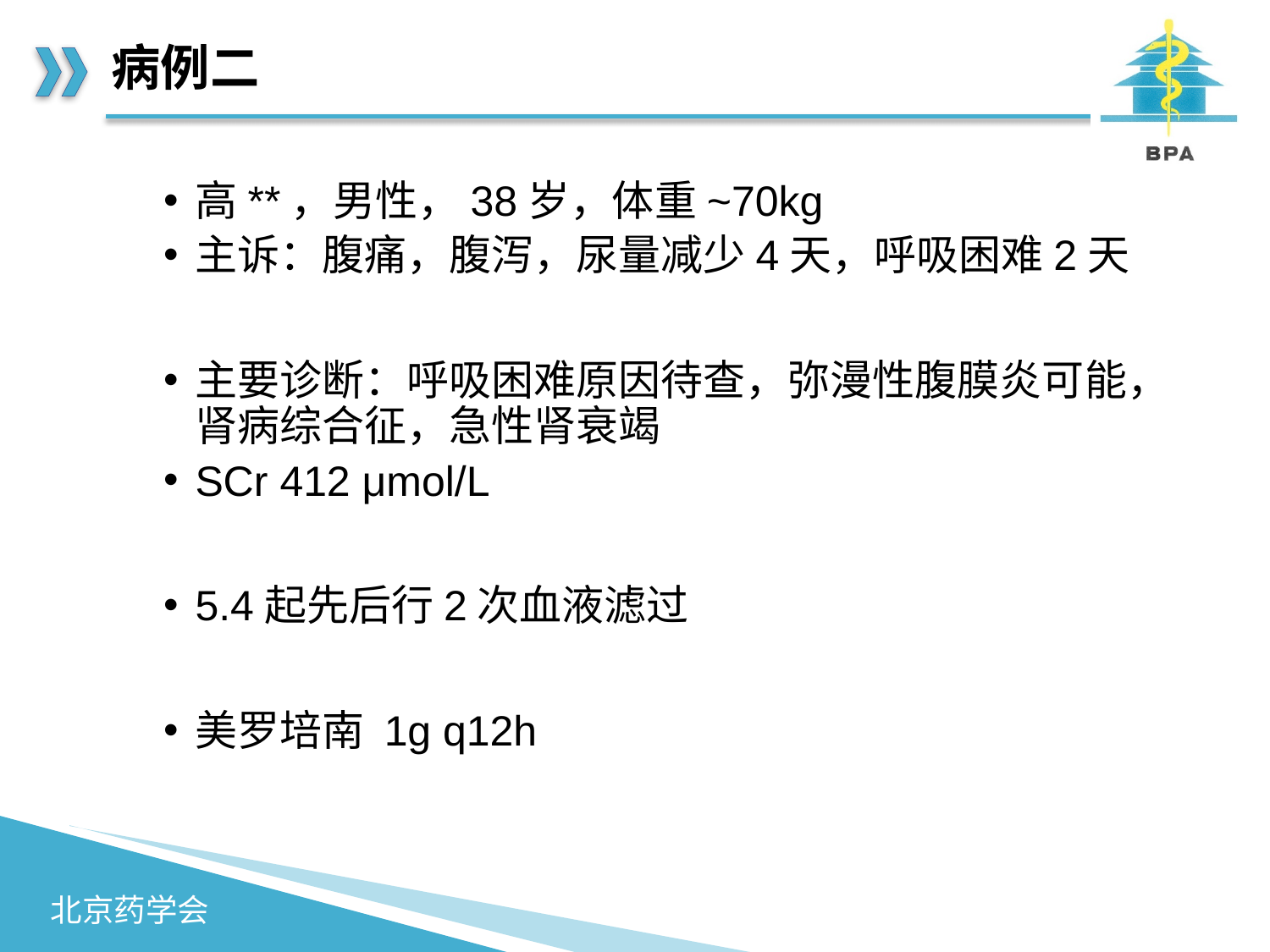

# 病例二
高**，男性，38岁，体重~70kg
主诉：腹痛，腹泻，尿量减少4天，呼吸困难2天

主要诊断：呼吸困难原因待查，弥漫性腹膜炎可能，肾病综合征，急性肾衰竭
SCr 412 μmol/L

5.4起先后行2次血液滤过

美罗培南 1g q12h